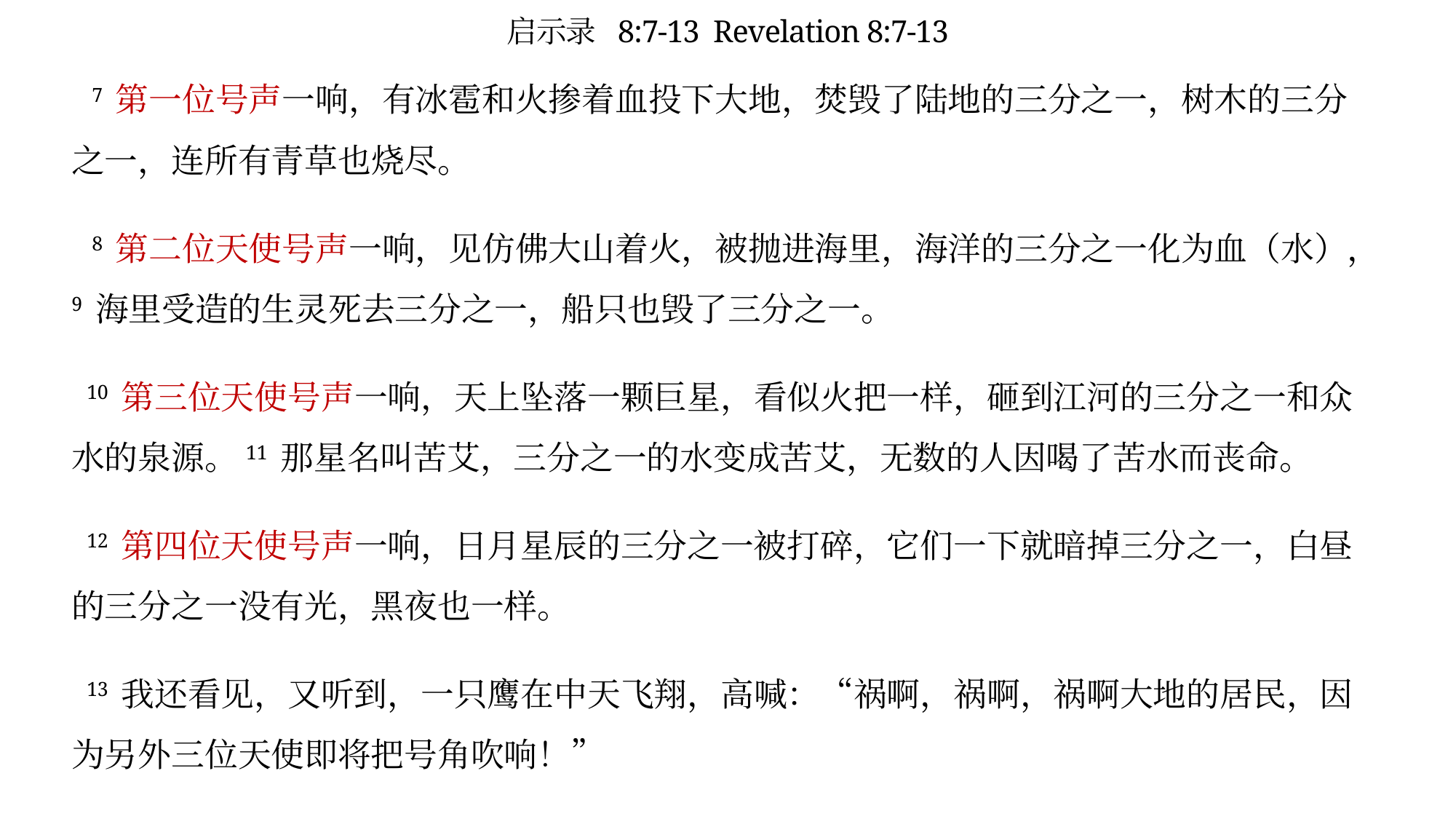

# 启示录  8:7-13  Revelation 8:7-13
    7 第一位号声一响，有冰雹和火掺着血投下大地，焚毁了陆地的三分之一，树木的三分之一，连所有青草也烧尽。
    8 第二位天使号声一响，见仿佛大山着火，被抛进海里，海洋的三分之一化为血（水），9 海里受造的生灵死去三分之一，船只也毁了三分之一。
   10 第三位天使号声一响，天上坠落一颗巨星，看似火把一样，砸到江河的三分之一和众水的泉源。11 那星名叫苦艾，三分之一的水变成苦艾，无数的人因喝了苦水而丧命。
   12 第四位天使号声一响，日月星辰的三分之一被打碎，它们一下就暗掉三分之一，白昼的三分之一没有光，黑夜也一样。
   13 我还看见，又听到，一只鹰在中天飞翔，高喊：“祸啊，祸啊，祸啊大地的居民，因为另外三位天使即将把号角吹响！”